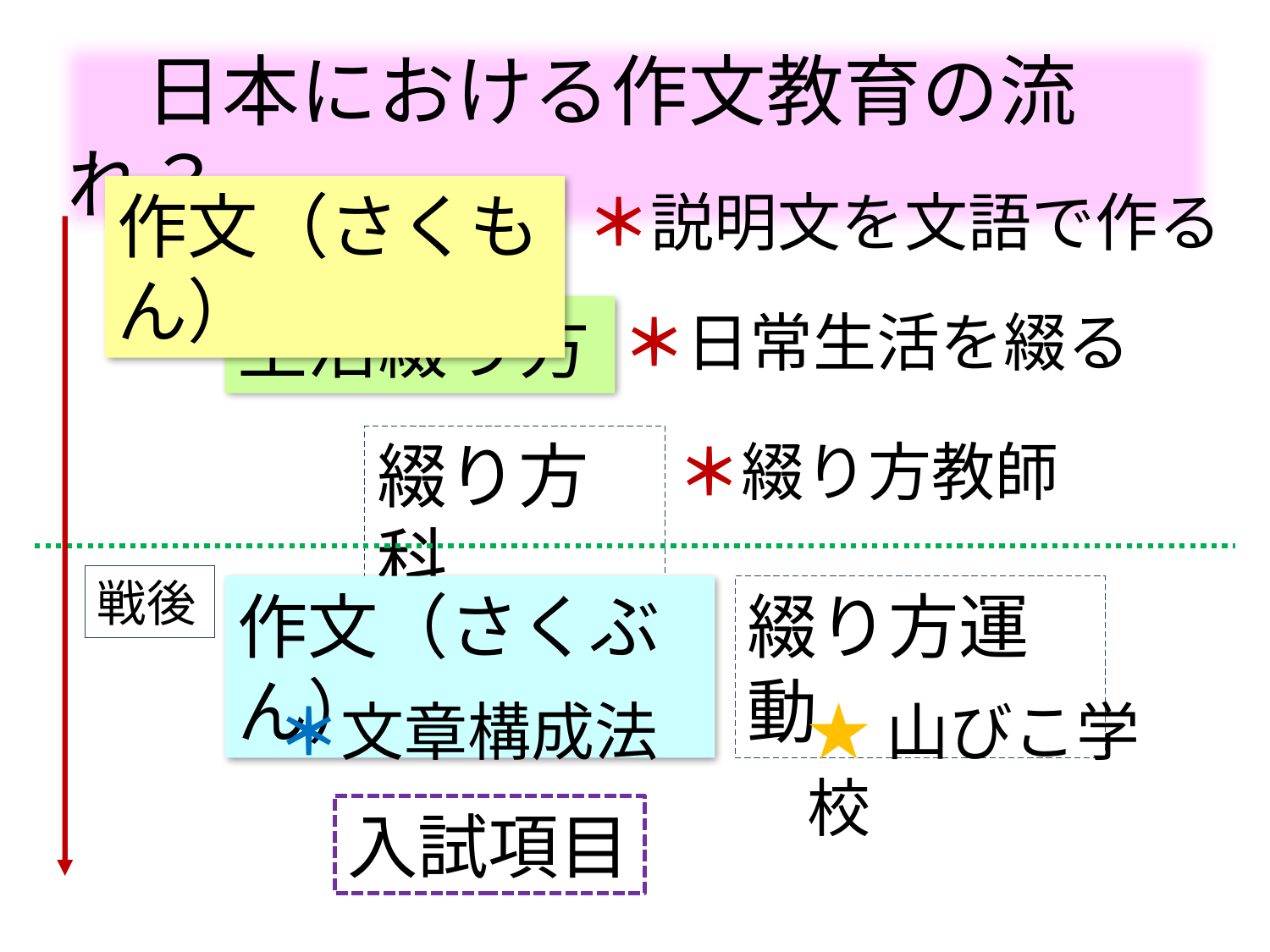

日本における作文教育の流れ？
作文（さくもん）
＊説明文を文語で作る
生活綴り方
＊日常生活を綴る
綴り方科
＊綴り方教師
戦後
綴り方運動
作文（さくぶん）
★山びこ学校
＊文章構成法
入試項目